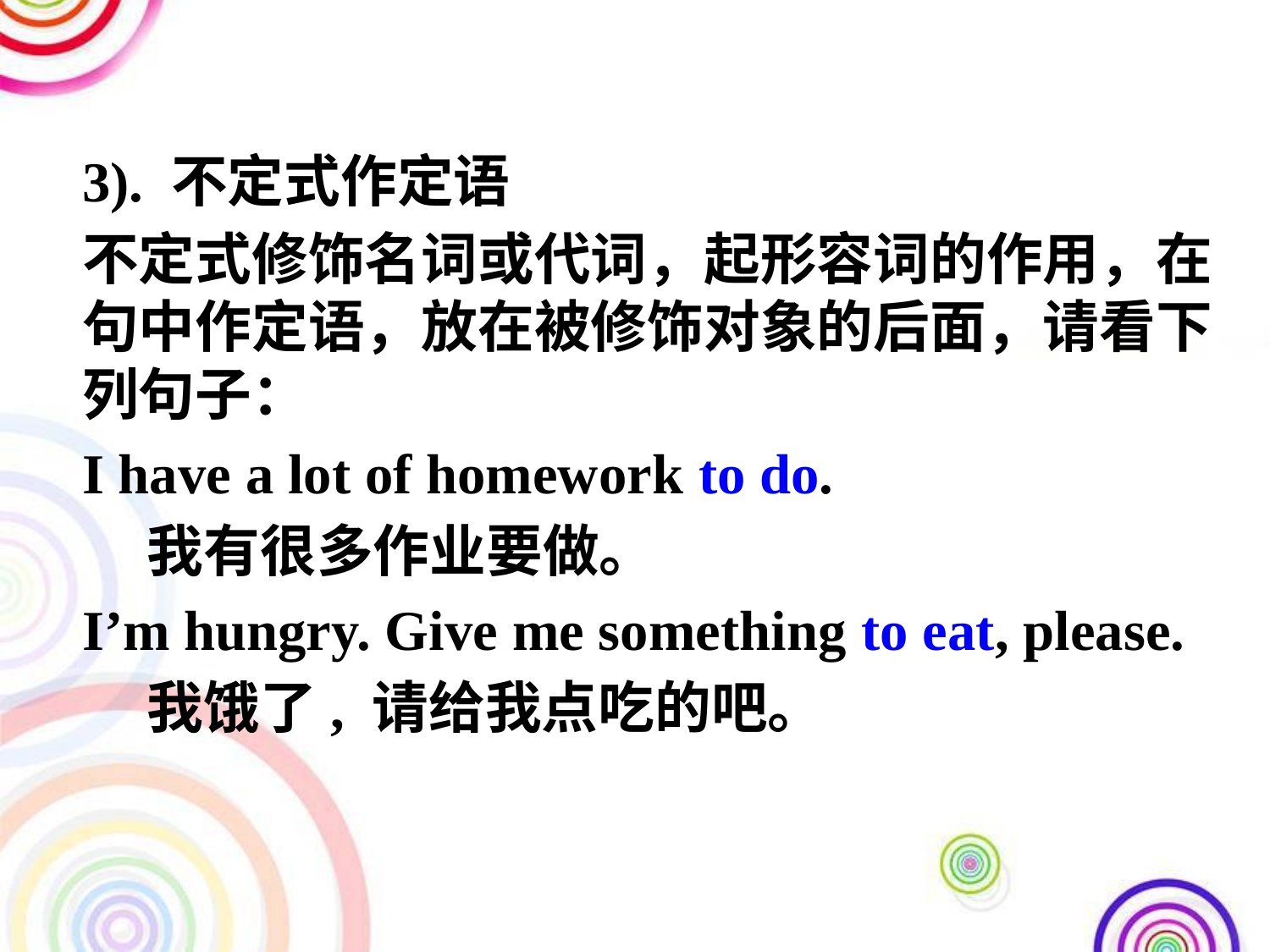

3). 不定式作定语
不定式修饰名词或代词，起形容词的作用，在句中作定语，放在被修饰对象的后面，请看下列句子：
I have a lot of homework to do.
    我有很多作业要做。
I’m hungry. Give me something to eat, please.
    我饿了, 请给我点吃的吧。